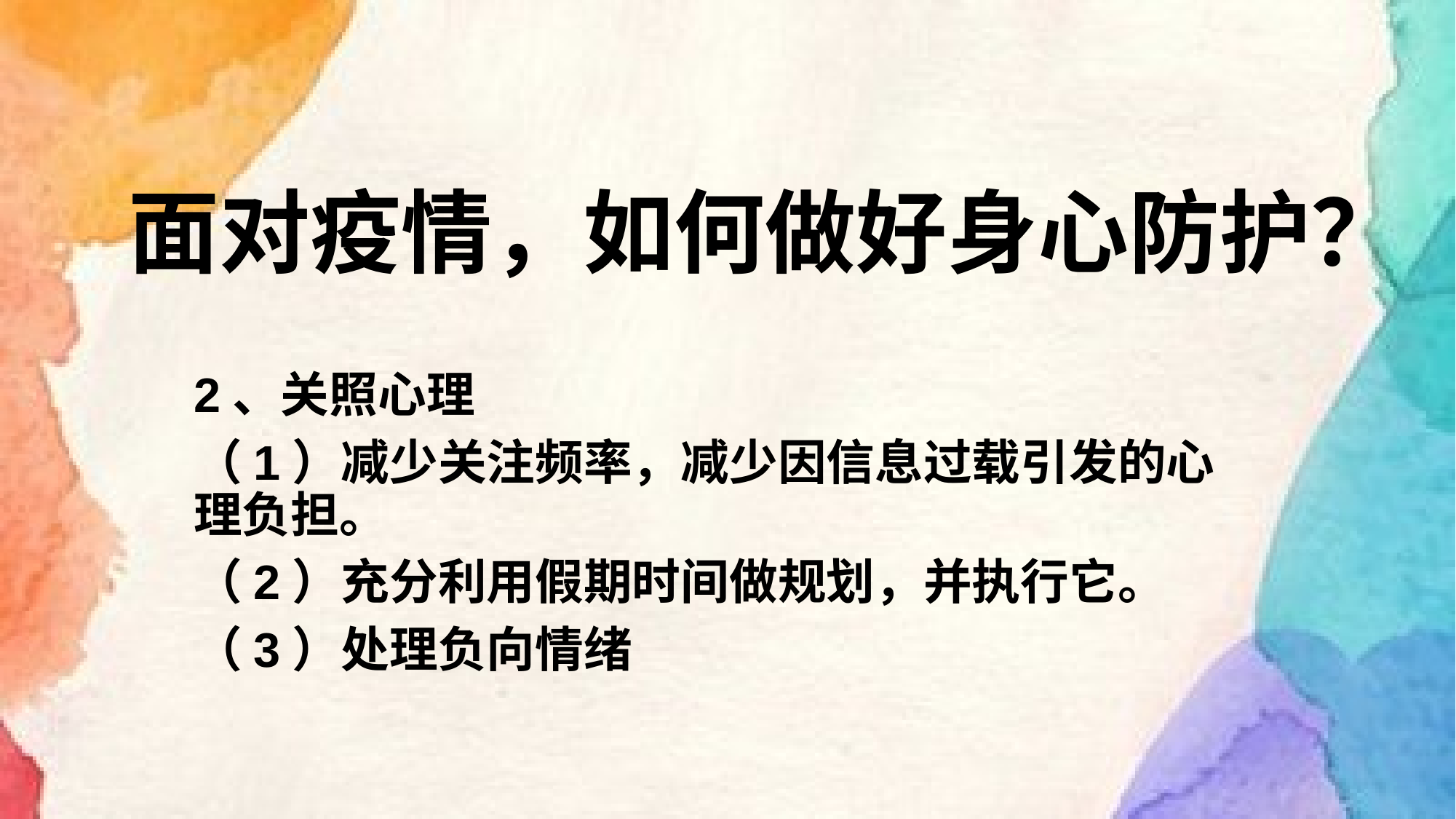

# 面对疫情，如何做好身心防护？
2、关照心理
（1）减少关注频率，减少因信息过载引发的心理负担。
（2）充分利用假期时间做规划，并执行它。
（3）处理负向情绪